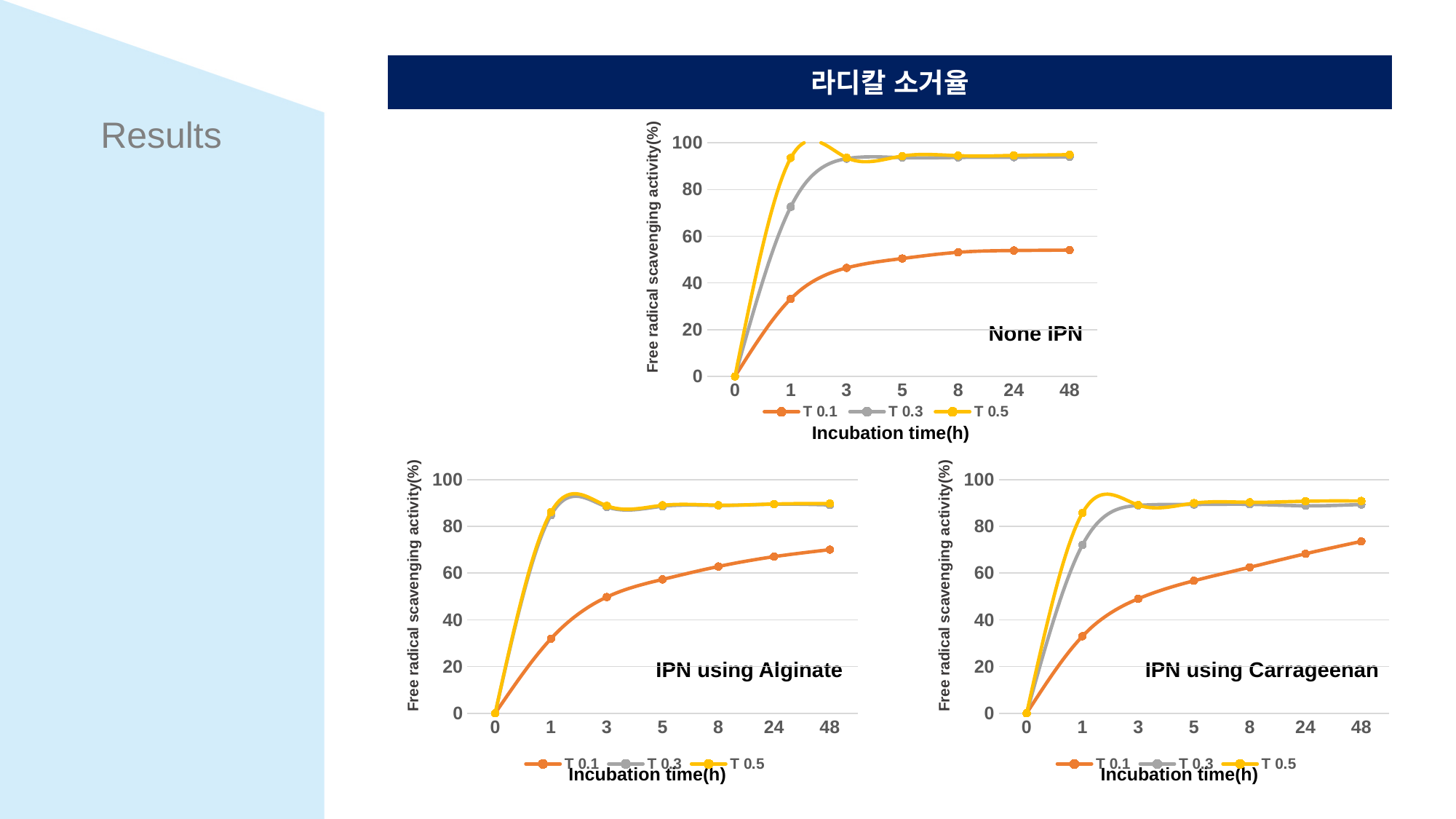

라디칼 소거율
Free radical scavenging activity(%)
Results

### Chart

| Category | T 0.1 | T 0.3 | T 0.5 |
|---|---|---|---|
| 0 | 0.0 | 0.0 | 0.0 |
| 1 | 33.206 | 72.606 | 93.521 |
| 3 | 46.451 | 93.187 | 93.616 |
| 5 | 50.467 | 93.616 | 94.331 |
| 8 | 53.126 | 93.716 | 94.474 |
| 24 | 53.887 | 93.802 | 94.569 |
| 48 | 54.082 | 93.949 | 94.902 |
None IPN
Free radical scavenging activity(%)
Free radical scavenging activity(%)
Incubation time(h)

### Chart

| Category | T 0.1 | T 0.3 | T 0.5 |
|---|---|---|---|
| 0 | 0.0 | 0.0 | 0.0 |
| 1 | 31.931 | 84.787 | 86.137 |
| 3 | 49.74 | 88.318 | 88.785 |
| 5 | 57.282 | 88.577 | 88.993 |
| 8 | 62.813 | 88.941 | 89.045 |
| 24 | 67.028 | 89.46 | 89.564 |
| 48 | 70.017 | 89.148 | 89.726 |

### Chart

| Category | T 0.1 | T 0.3 | T 0.5 |
|---|---|---|---|
| 0 | 0.0 | 0.0 | 0.0 |
| 1 | 32.97 | 72.066 | 85.722 |
| 3 | 49.013 | 88.941 | 89.097 |
| 5 | 56.711 | 89.356 | 89.927 |
| 8 | 62.488 | 89.408 | 90.291 |
| 24 | 68.274 | 88.785 | 90.758 |
| 48 | 73.545 | 89.358 | 90.85 |
IPN using Alginate
IPN using Carrageenan
Incubation time(h)
Incubation time(h)